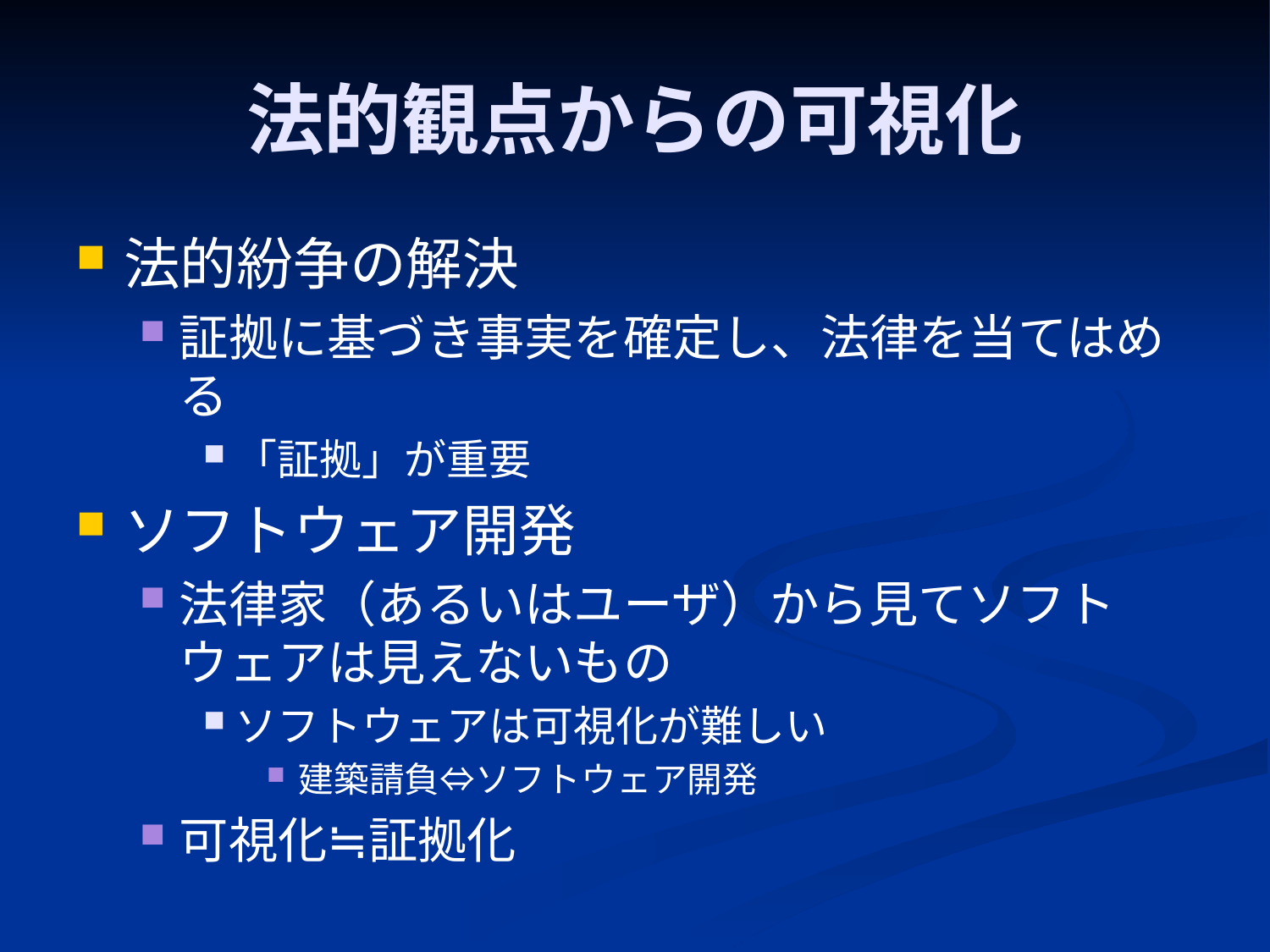

# 法的観点からの可視化
法的紛争の解決
証拠に基づき事実を確定し、法律を当てはめる
「証拠」が重要
ソフトウェア開発
法律家（あるいはユーザ）から見てソフトウェアは見えないもの
ソフトウェアは可視化が難しい
建築請負⇔ソフトウェア開発
可視化≒証拠化